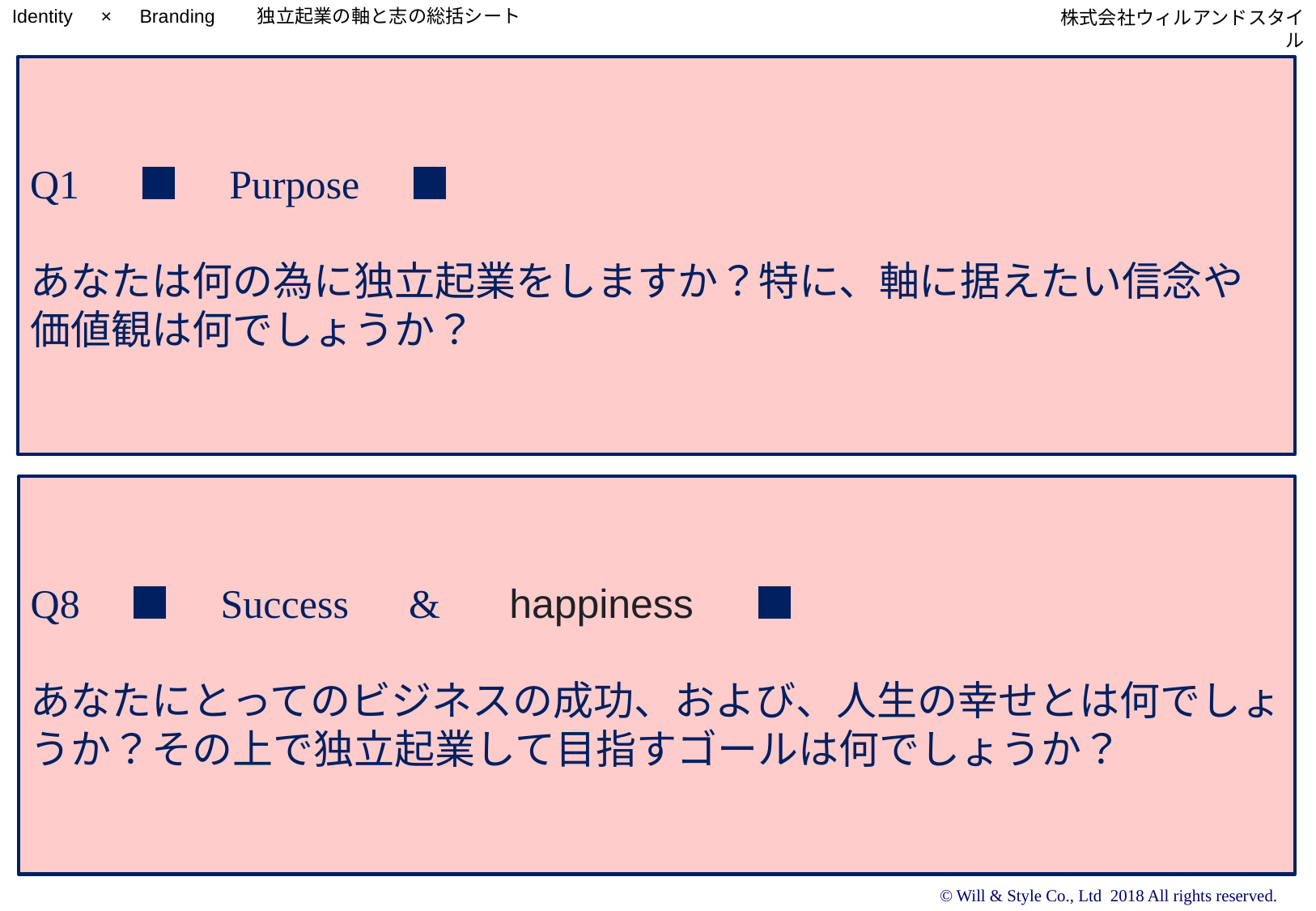

株式会社ウィルアンドスタイル
Identity　×　Branding　　独立起業の軸と志の総括シート
Q1　 ■　Purpose　■

あなたは何の為に独立起業をしますか？特に、軸に据えたい信念や価値観は何でしょうか？
Q8　■　Success　&　 happiness 　■

あなたにとってのビジネスの成功、および、人生の幸せとは何でしょうか？その上で独立起業して目指すゴールは何でしょうか？